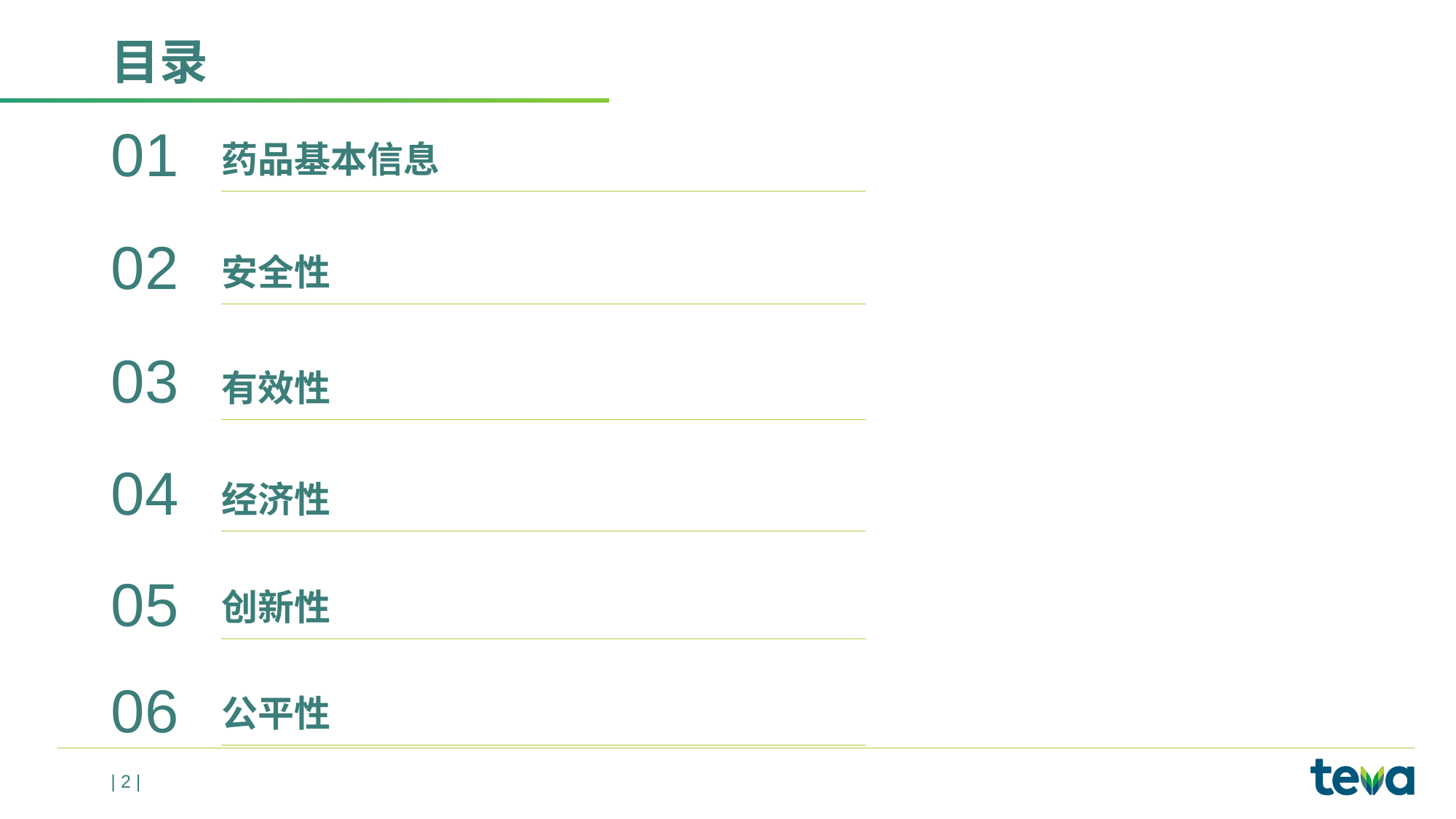

# 目录
01
药品基本信息
02
安全性
03
有效性
04
经济性
05
创新性
06
公平性
| 2 |